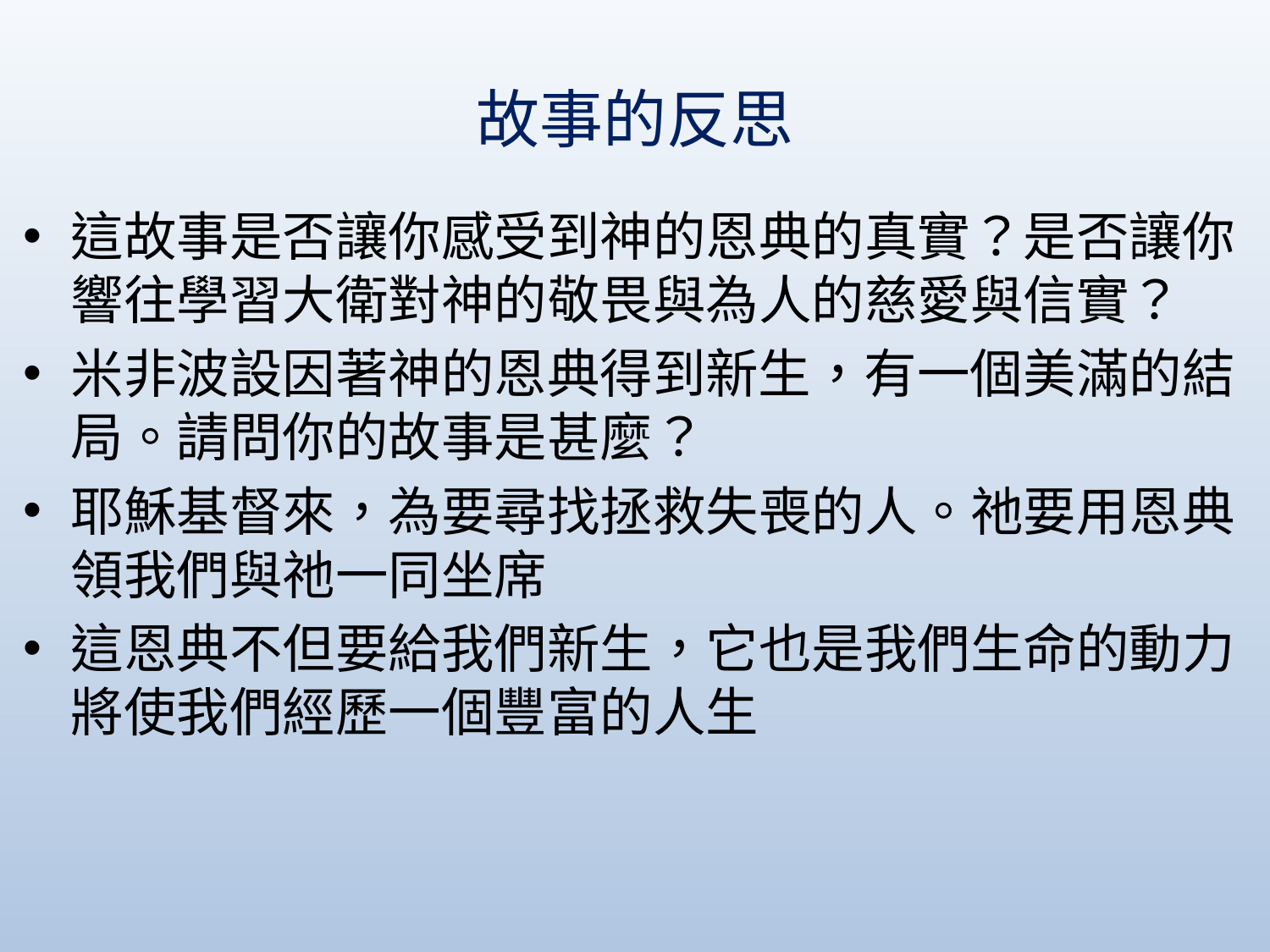

# 故事的反思
這故事是否讓你感受到神的恩典的真實？是否讓你響往學習大衛對神的敬畏與為人的慈愛與信實？
米非波設因著神的恩典得到新生，有一個美滿的結局。請問你的故事是甚麼？
耶穌基督來，為要尋找拯救失喪的人。祂要用恩典領我們與祂一同坐席
這恩典不但要給我們新生，它也是我們生命的動力將使我們經歷一個豐富的人生